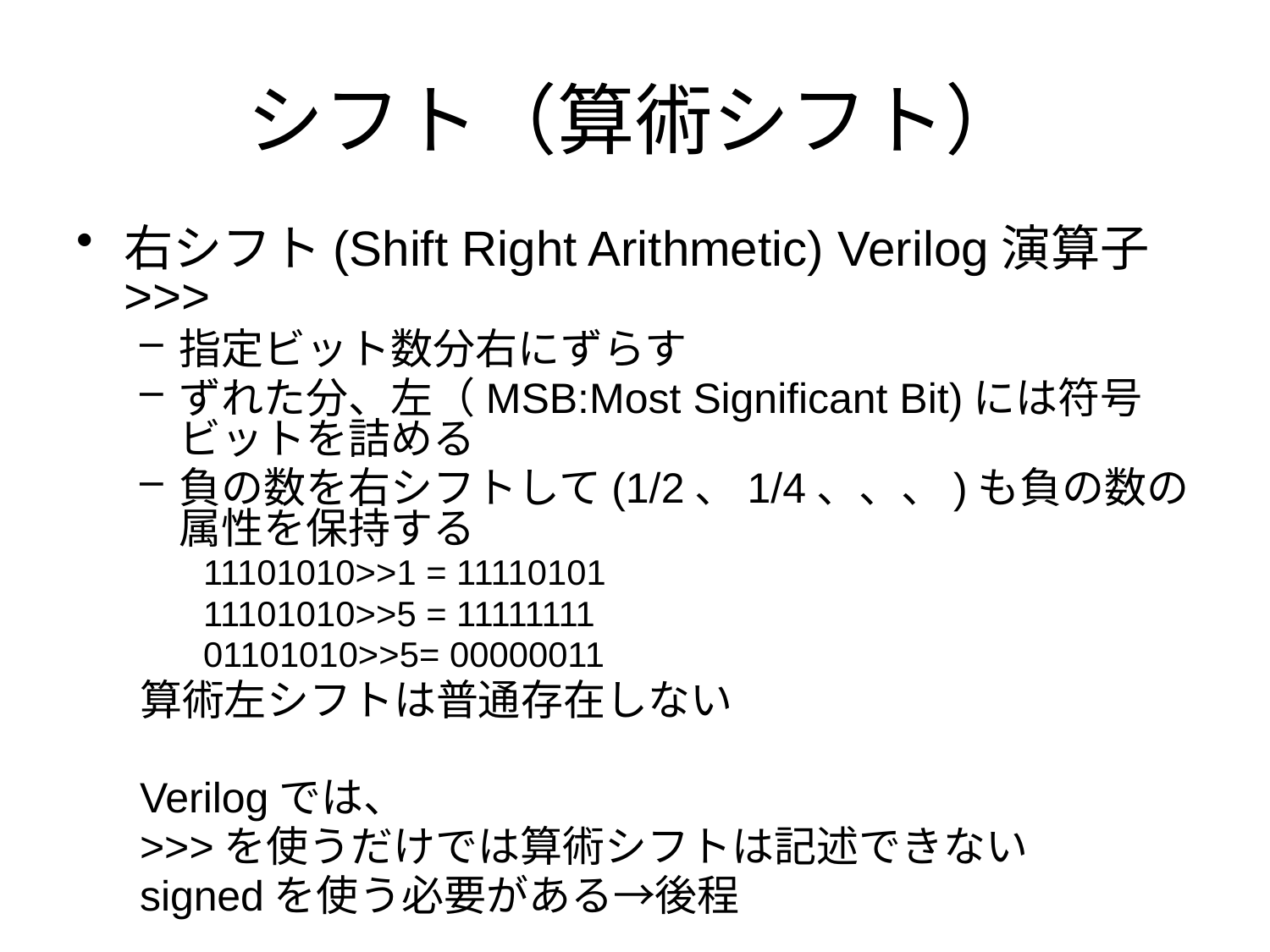

# シフト（算術シフト）
右シフト(Shift Right Arithmetic) Verilog演算子>>>
指定ビット数分右にずらす
ずれた分、左（MSB:Most Significant Bit)には符号ビットを詰める
負の数を右シフトして(1/2、1/4、、、)も負の数の属性を保持する
11101010>>1 = 11110101
11101010>>5 = 11111111
01101010>>5= 00000011
算術左シフトは普通存在しない

Verilogでは、
>>>を使うだけでは算術シフトは記述できない
signedを使う必要がある→後程